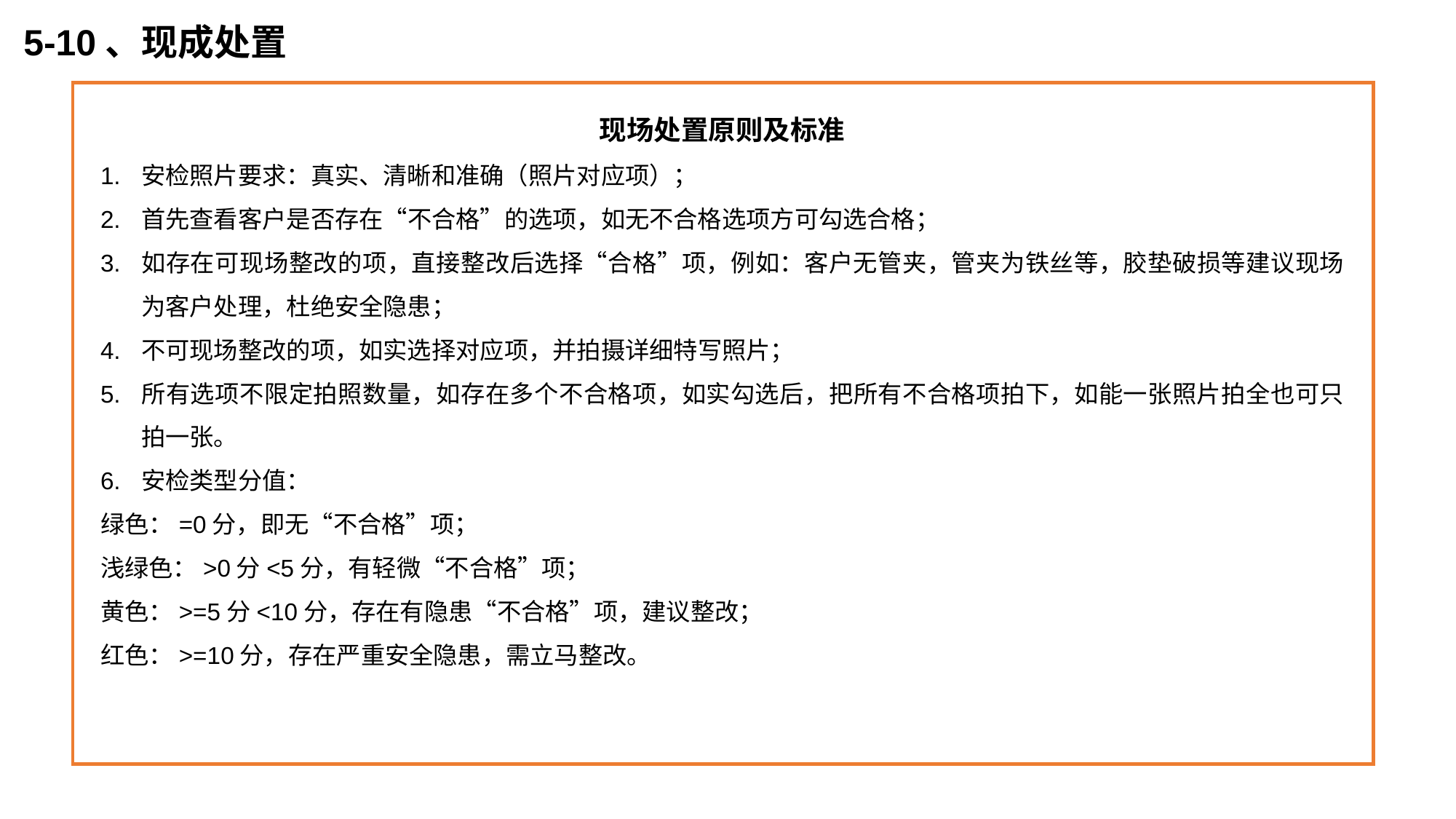

5-10、现成处置

现场处置原则及标准
安检照片要求：真实、清晰和准确（照片对应项）；
首先查看客户是否存在“不合格”的选项，如无不合格选项方可勾选合格；
如存在可现场整改的项，直接整改后选择“合格”项，例如：客户无管夹，管夹为铁丝等，胶垫破损等建议现场为客户处理，杜绝安全隐患；
不可现场整改的项，如实选择对应项，并拍摄详细特写照片；
所有选项不限定拍照数量，如存在多个不合格项，如实勾选后，把所有不合格项拍下，如能一张照片拍全也可只拍一张。
安检类型分值：
绿色：=0分，即无“不合格”项；
浅绿色：>0分<5分，有轻微“不合格”项；
黄色：>=5分<10分，存在有隐患“不合格”项，建议整改；
红色：>=10分，存在严重安全隐患，需立马整改。
24